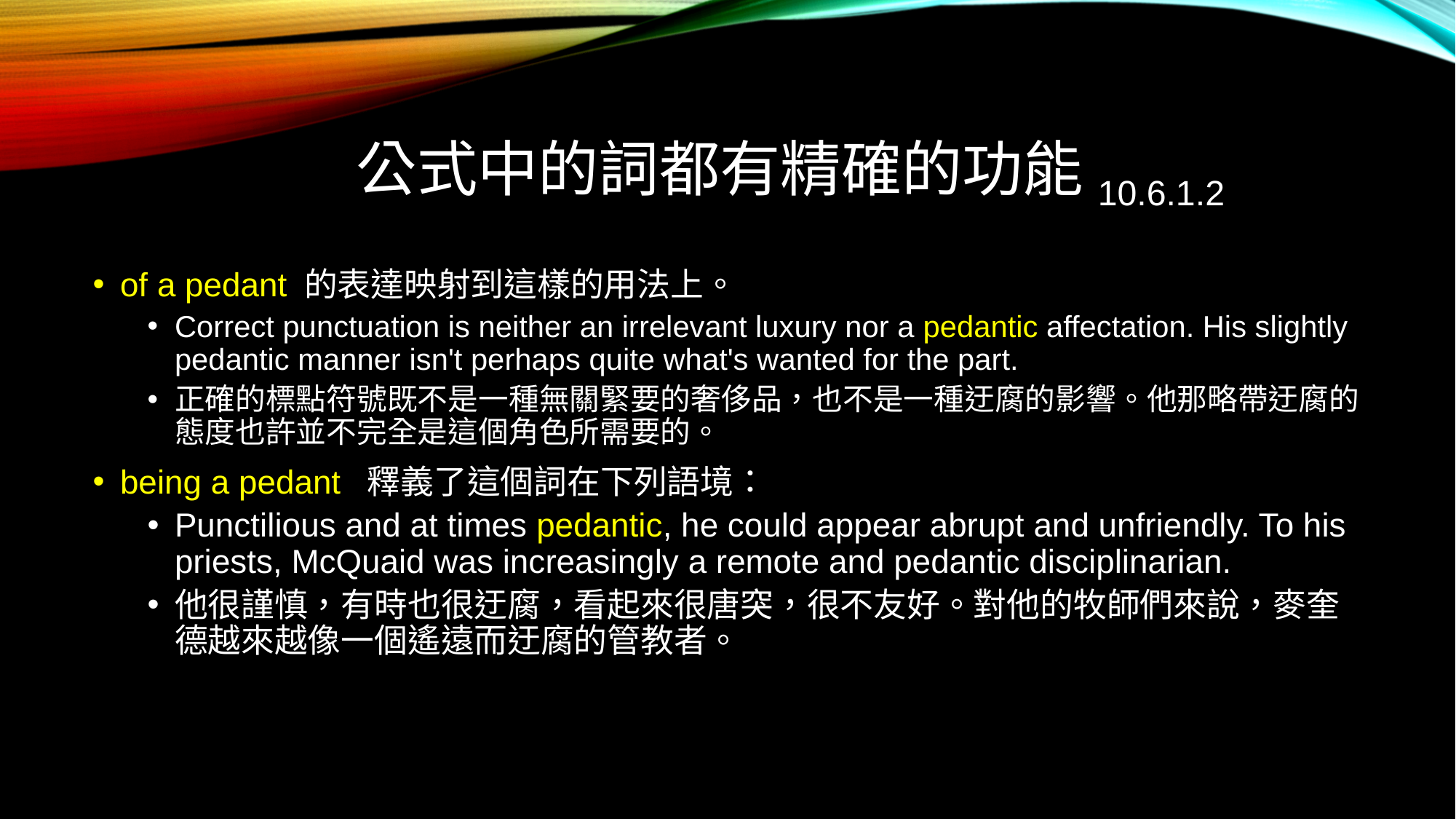

# 公式中的詞都有精確的功能10.6.1.2
of a pedant 的表達映射到這樣的用法上。
Correct punctuation is neither an irrelevant luxury nor a pedantic affectation. His slightly pedantic manner isn't perhaps quite what's wanted for the part.
正確的標點符號既不是一種無關緊要的奢侈品，也不是一種迂腐的影響。他那略帶迂腐的態度也許並不完全是這個角色所需要的。
being a pedant  釋義了這個詞在下列語境：
Punctilious and at times pedantic, he could appear abrupt and unfriendly. To his priests, McQuaid was increasingly a remote and pedantic disciplinarian.
他很謹慎，有時也很迂腐，看起來很唐突，很不友好。對他的牧師們來說，麥奎德越來越像一個遙遠而迂腐的管教者。